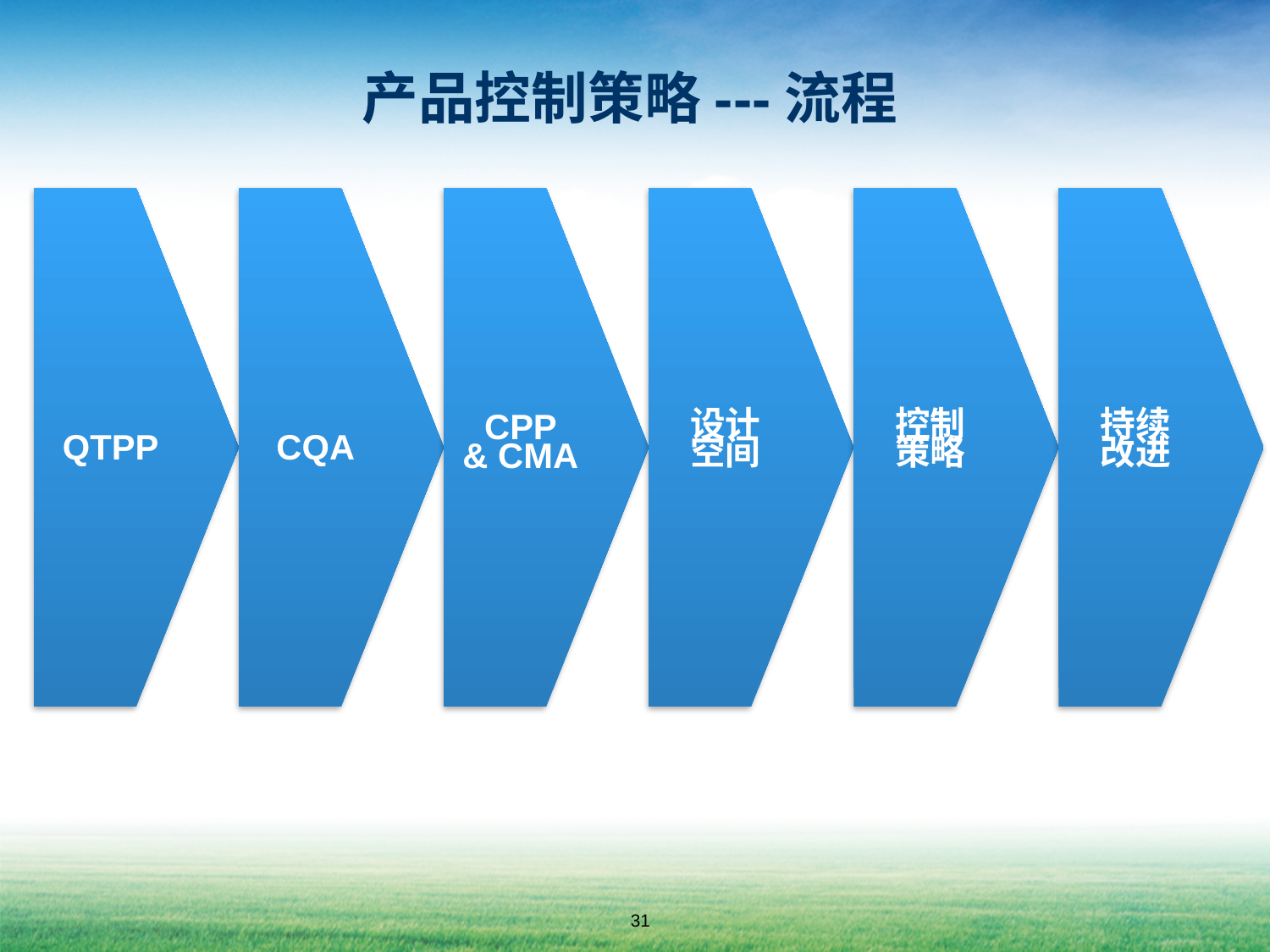

# 产品控制策略---流程
QTPP
控制
策略
持续
改进
CQA
CPP
& CMA
设计
空间
31